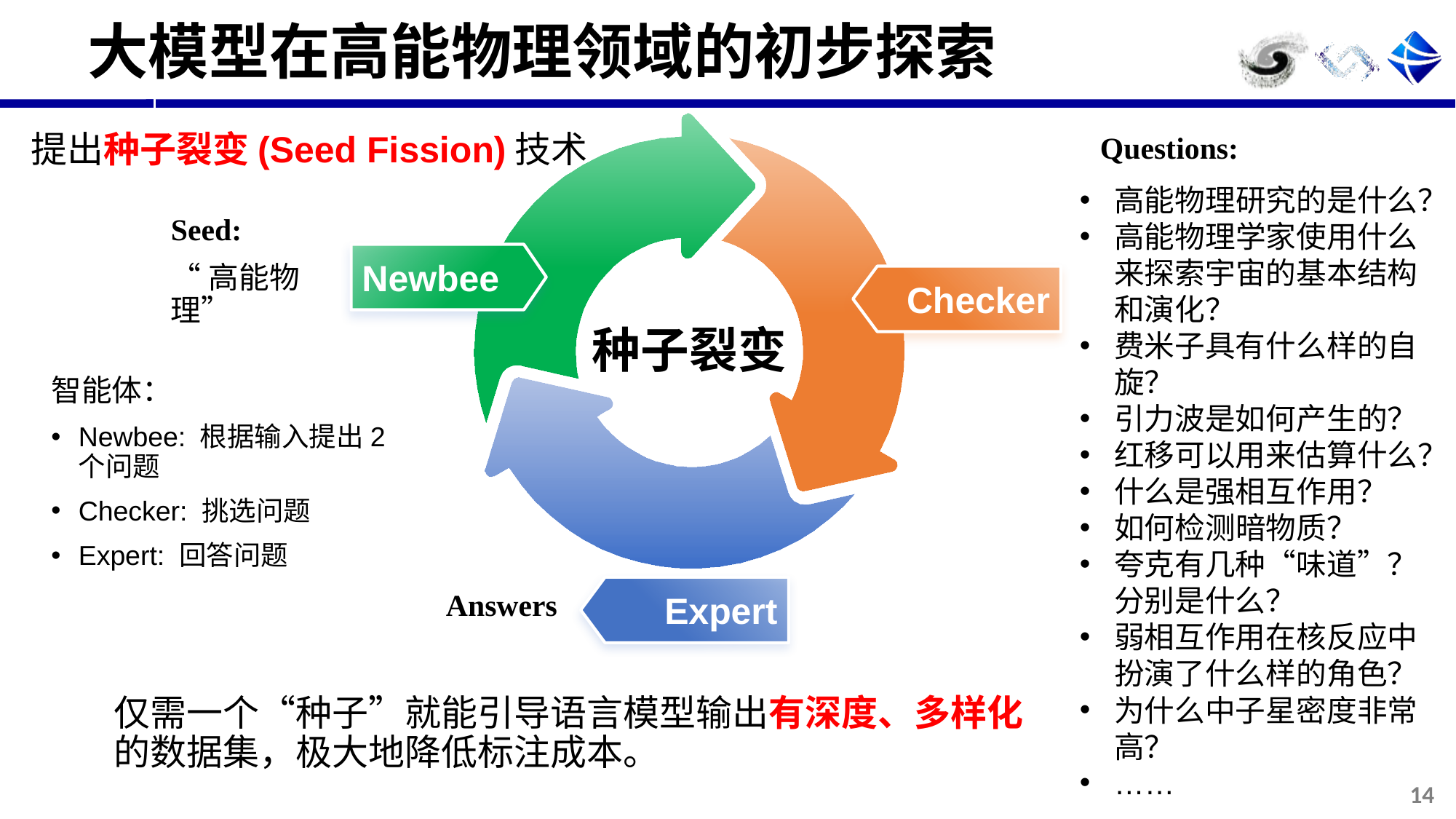

# 大模型在高能物理领域的初步探索

提出种子裂变(Seed Fission)技术
Questions:

高能物理研究的是什么？
高能物理学家使用什么来探索宇宙的基本结构和演化？
费米子具有什么样的自旋？
引力波是如何产生的？
红移可以用来估算什么？
什么是强相互作用？
如何检测暗物质？
夸克有几种“味道”？分别是什么？
弱相互作用在核反应中扮演了什么样的角色？
为什么中子星密度非常高？
……

Seed:
“高能物理”
Newbee
Checker
种子裂变
智能体：
Newbee: 根据输入提出2个问题
Checker: 挑选问题
Expert: 回答问题

Expert
Answers
仅需一个“种子”就能引导语言模型输出有深度、多样化的数据集，极大地降低标注成本。